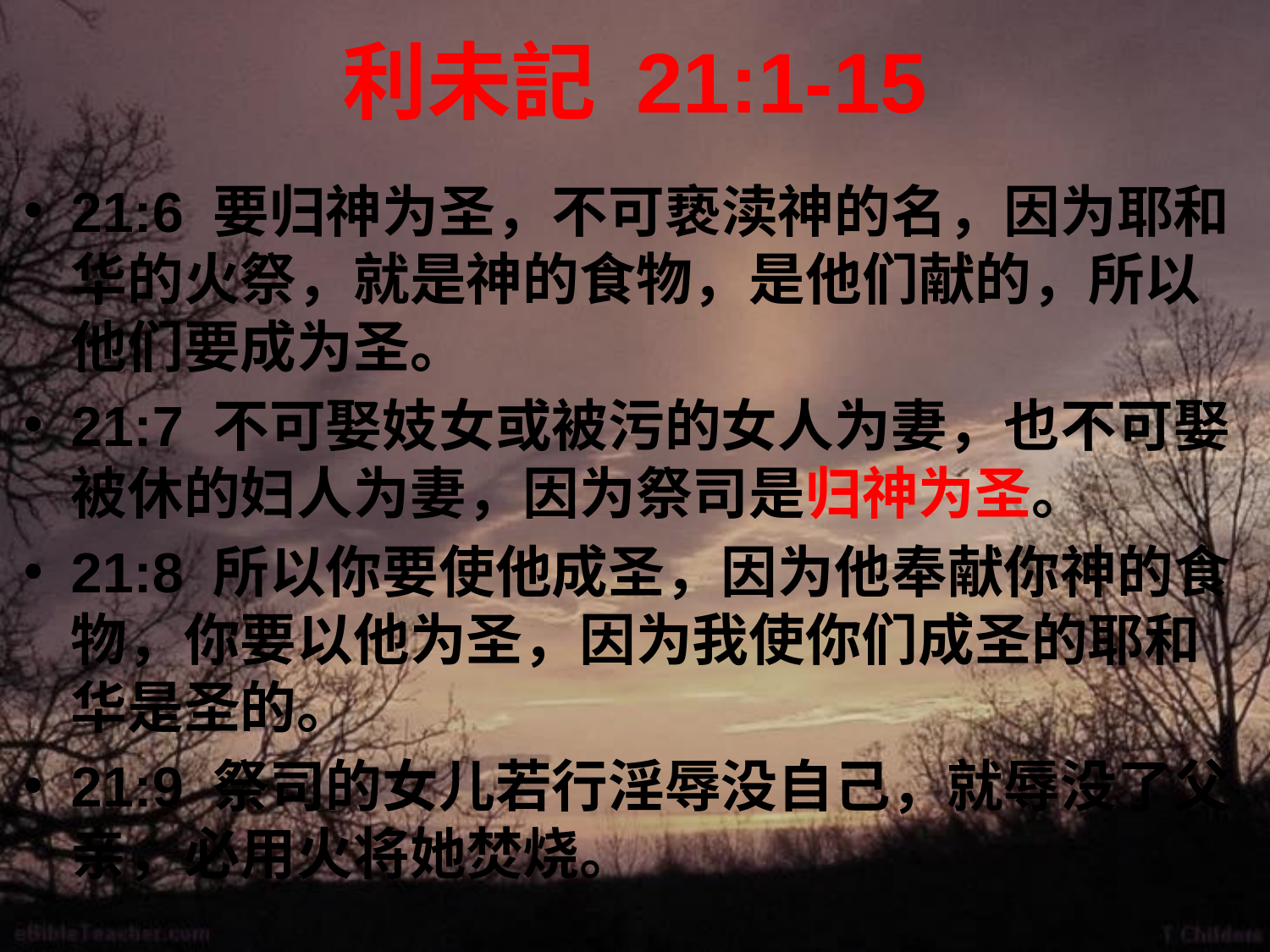

# 利未記 21:1-15
21:6 要归神为圣，不可亵渎神的名，因为耶和华的火祭，就是神的食物，是他们献的，所以他们要成为圣。
21:7 不可娶妓女或被污的女人为妻，也不可娶被休的妇人为妻，因为祭司是归神为圣。
21:8 所以你要使他成圣，因为他奉献你神的食物，你要以他为圣，因为我使你们成圣的耶和华是圣的。
21:9 祭司的女儿若行淫辱没自己，就辱没了父亲，必用火将她焚烧。